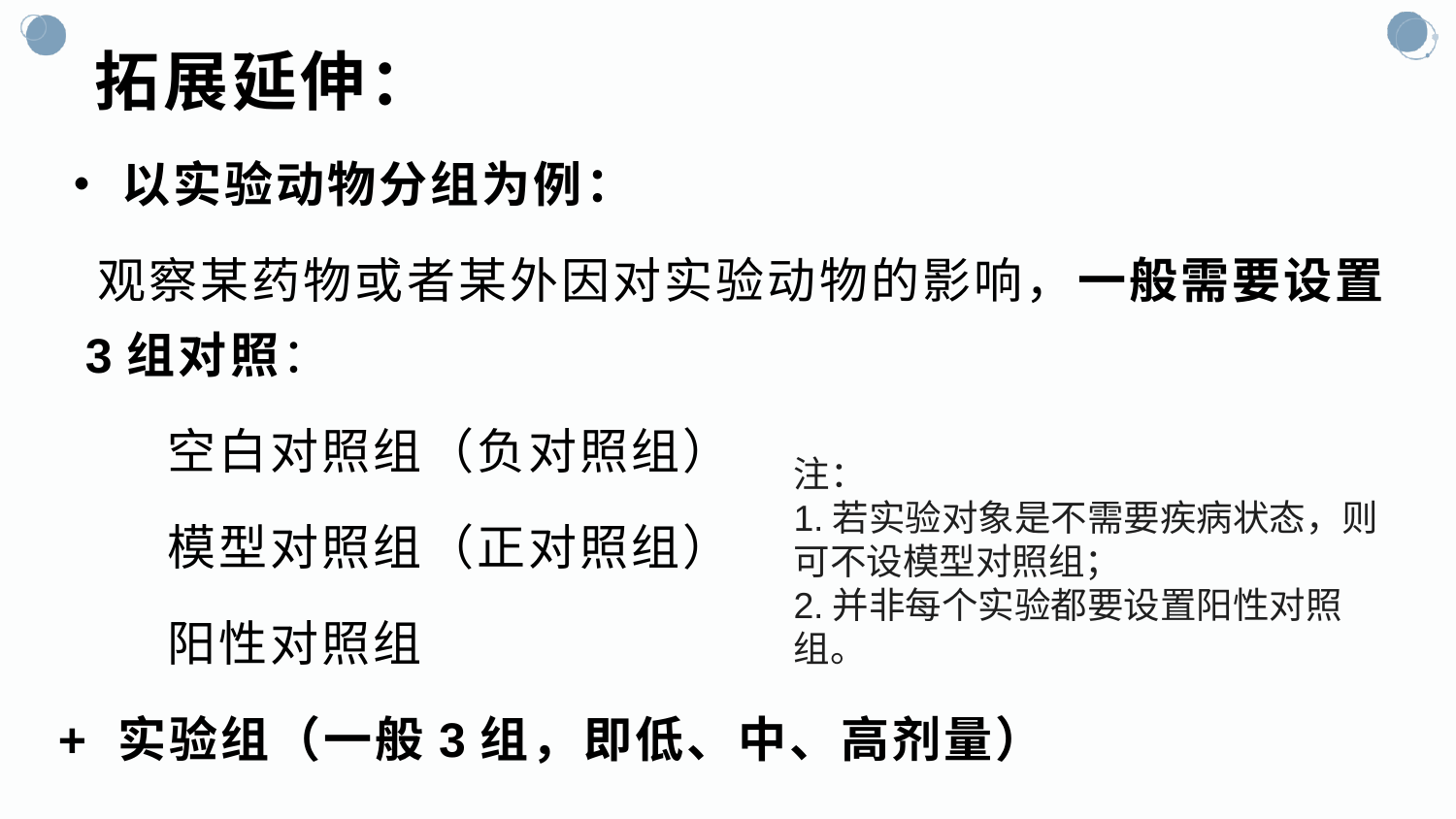

# 拓展延伸：
•以实验动物分组为例：
  观察某药物或者某外因对实验动物的影响，一般需要设置3组对照：
       空白对照组（负对照组）
       模型对照组（正对照组）
       阳性对照组
+ 实验组（一般3组，即低、中、高剂量）

注：
1.若实验对象是不需要疾病状态，则可不设模型对照组；
2.并非每个实验都要设置阳性对照组。